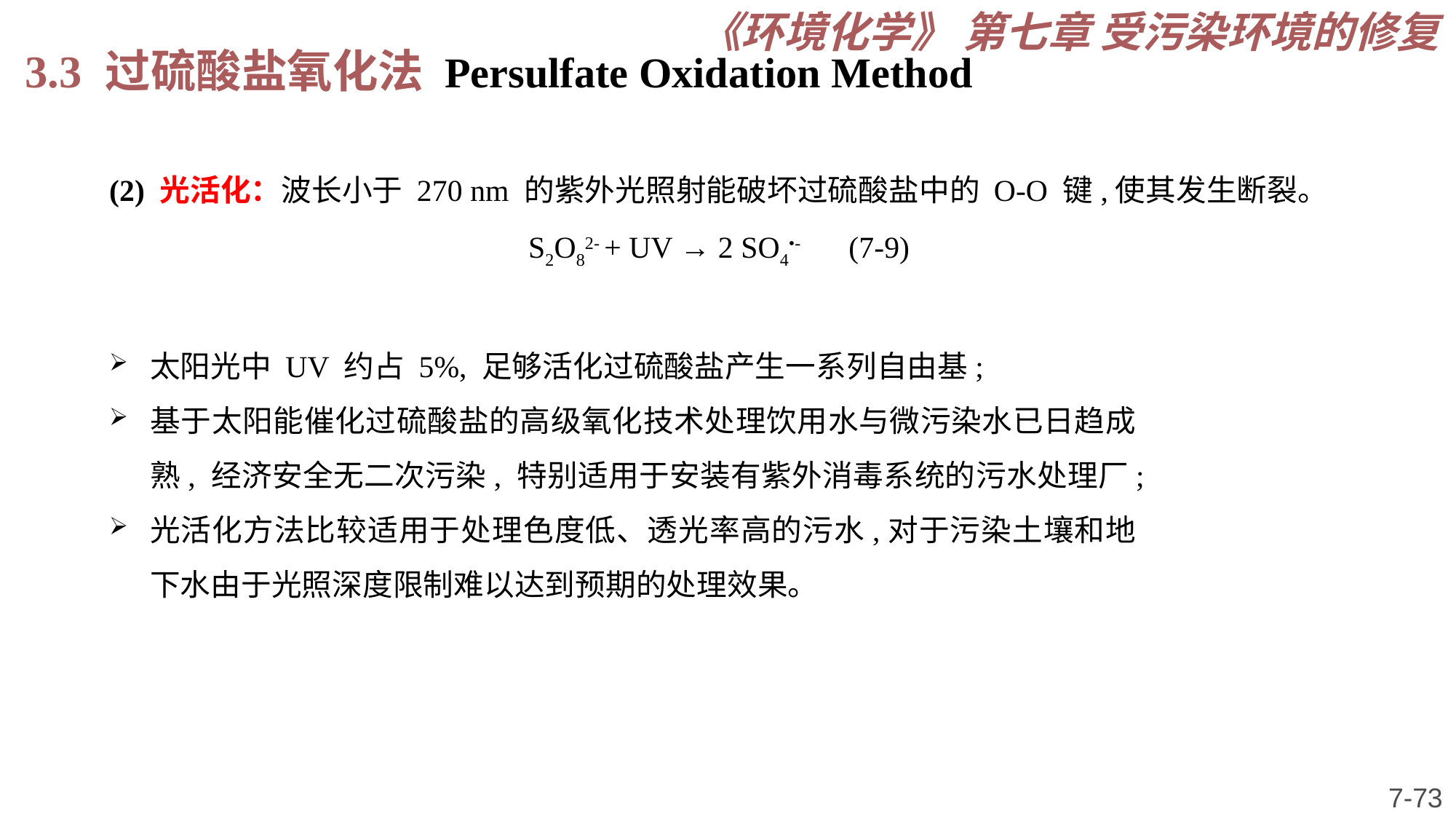

《环境化学》 第七章 受污染环境的修复
3.3 过硫酸盐氧化法 Persulfate Oxidation Method
(2) 光活化：波长小于 270 nm 的紫外光照射能破坏过硫酸盐中的 O-O 键,使其发生断裂。
S2O82- + UV → 2 SO4•-           (7-9)
太阳光中 UV 约占 5%, 足够活化过硫酸盐产生一系列自由基;
基于太阳能催化过硫酸盐的高级氧化技术处理饮用水与微污染水已日趋成熟, 经济安全无二次污染, 特别适用于安装有紫外消毒系统的污水处理厂;
光活化方法比较适用于处理色度低、透光率高的污水,对于污染土壤和地下水由于光照深度限制难以达到预期的处理效果。
7-73